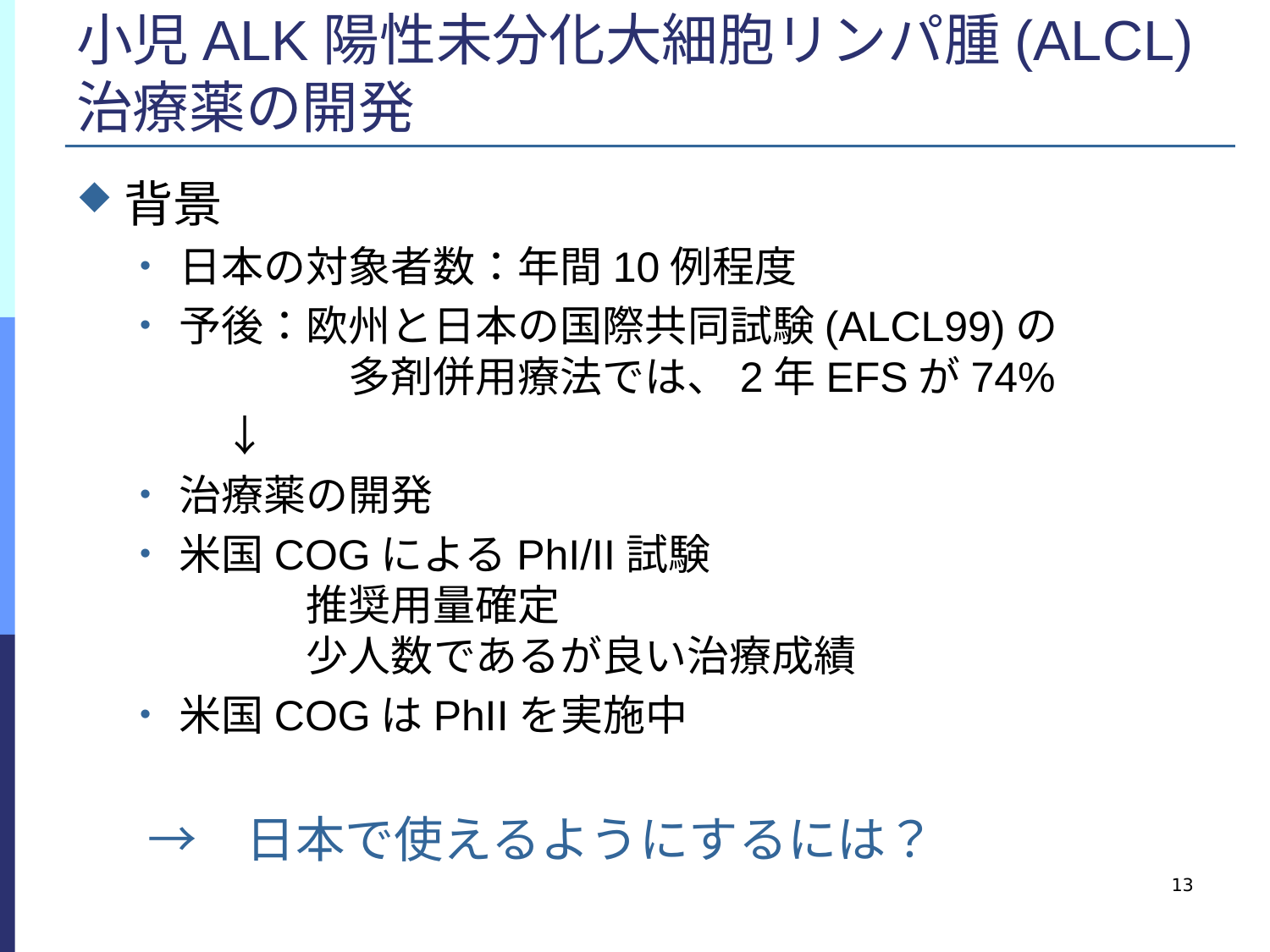

# 小児ALK陽性未分化大細胞リンパ腫(ALCL) 治療薬の開発
背景
日本の対象者数：年間10例程度
予後：欧州と日本の国際共同試験(ALCL99)の
　　　　多剤併用療法では、2年EFSが74%
　　↓
治療薬の開発
米国COGによるPhI/II試験
　　　推奨用量確定
　　　少人数であるが良い治療成績
米国COGはPhIIを実施中
　  →　日本で使えるようにするには？

13